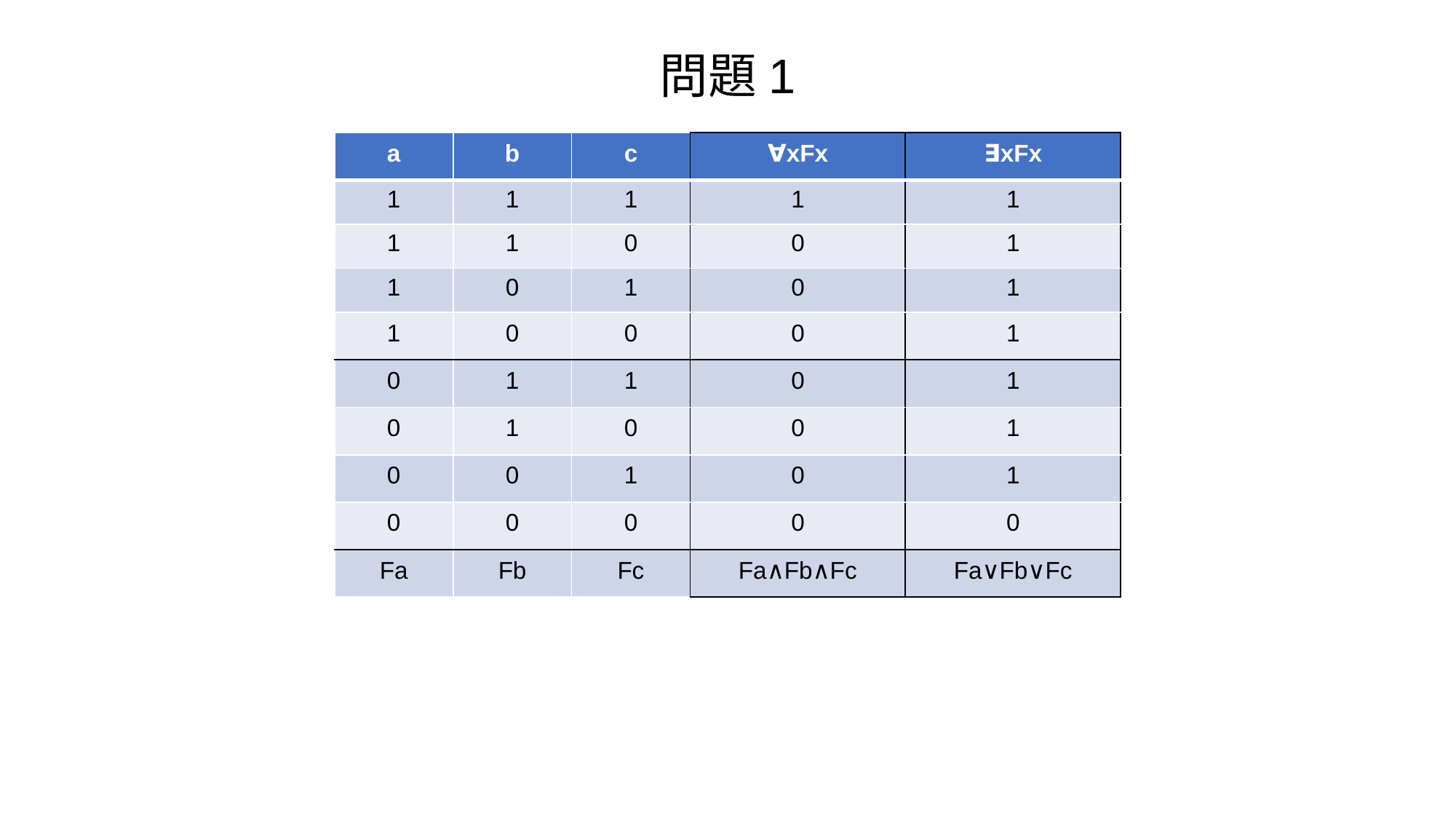

問題1
| a | b | c | ∀xFx | ∃xFx |
| --- | --- | --- | --- | --- |
| 1 | 1 | 1 | 1 | 1 |
| 1 | 1 | 0 | 0 | 1 |
| 1 | 0 | 1 | 0 | 1 |
| 1 | 0 | 0 | 0 | 1 |
| 0 | 1 | 1 | 0 | 1 |
| 0 | 1 | 0 | 0 | 1 |
| 0 | 0 | 1 | 0 | 1 |
| 0 | 0 | 0 | 0 | 0 |
| Fa | Fb | Fc | Fa∧Fb∧Fc | Fa∨Fb∨Fc |